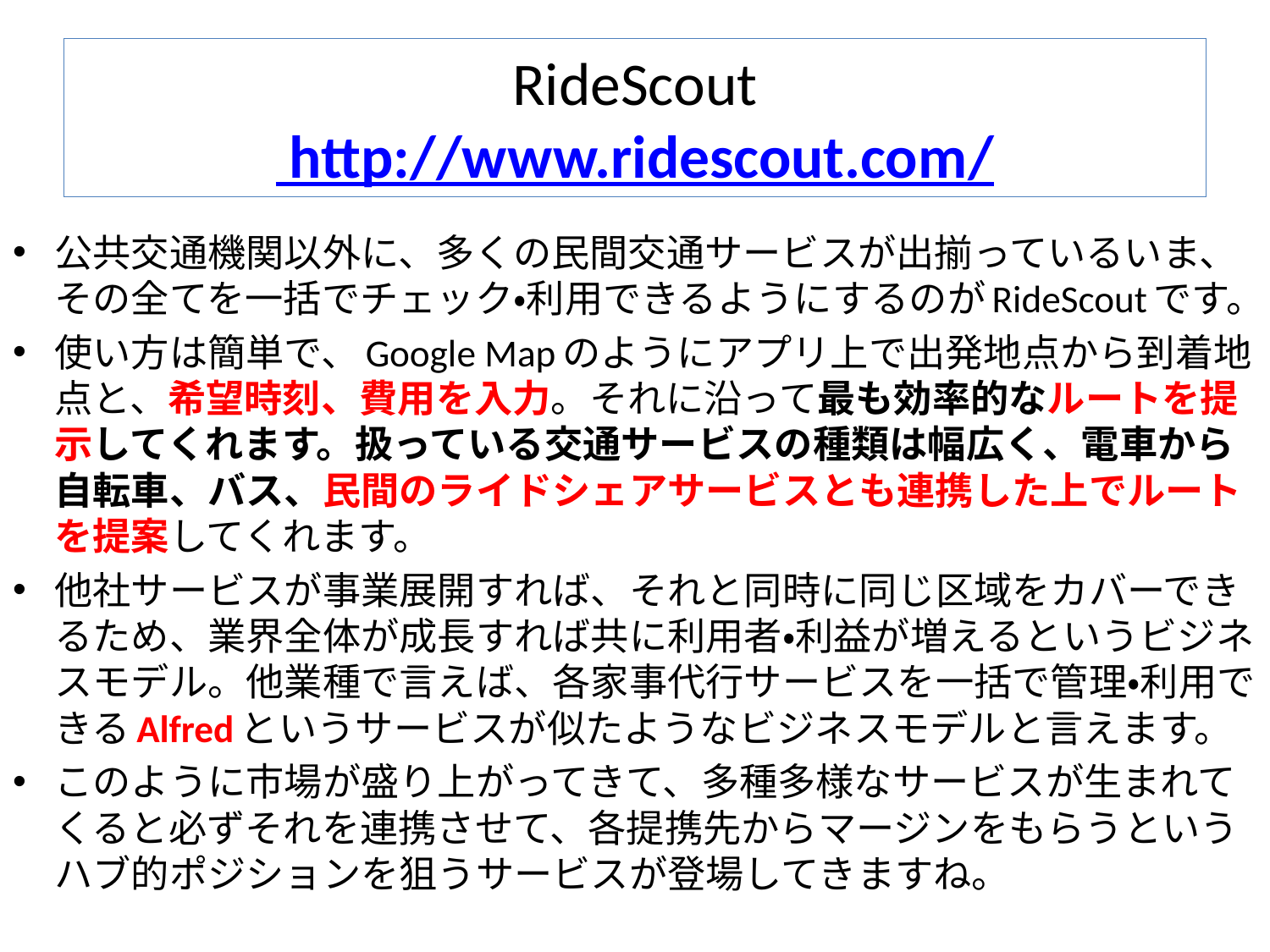

# RideScout http://www.ridescout.com/
公共交通機関以外に、多くの民間交通サービスが出揃っているいま、その全てを一括でチェック・利用できるようにするのがRideScoutです。
使い方は簡単で、Google Mapのようにアプリ上で出発地点から到着地点と、希望時刻、費用を入力。それに沿って最も効率的なルートを提示してくれます。扱っている交通サービスの種類は幅広く、電車から自転車、バス、民間のライドシェアサービスとも連携した上でルートを提案してくれます。
他社サービスが事業展開すれば、それと同時に同じ区域をカバーできるため、業界全体が成長すれば共に利用者・利益が増えるというビジネスモデル。他業種で言えば、各家事代行サービスを一括で管理・利用できるAlfredというサービスが似たようなビジネスモデルと言えます。
このように市場が盛り上がってきて、多種多様なサービスが生まれてくると必ずそれを連携させて、各提携先からマージンをもらうというハブ的ポジションを狙うサービスが登場してきますね。